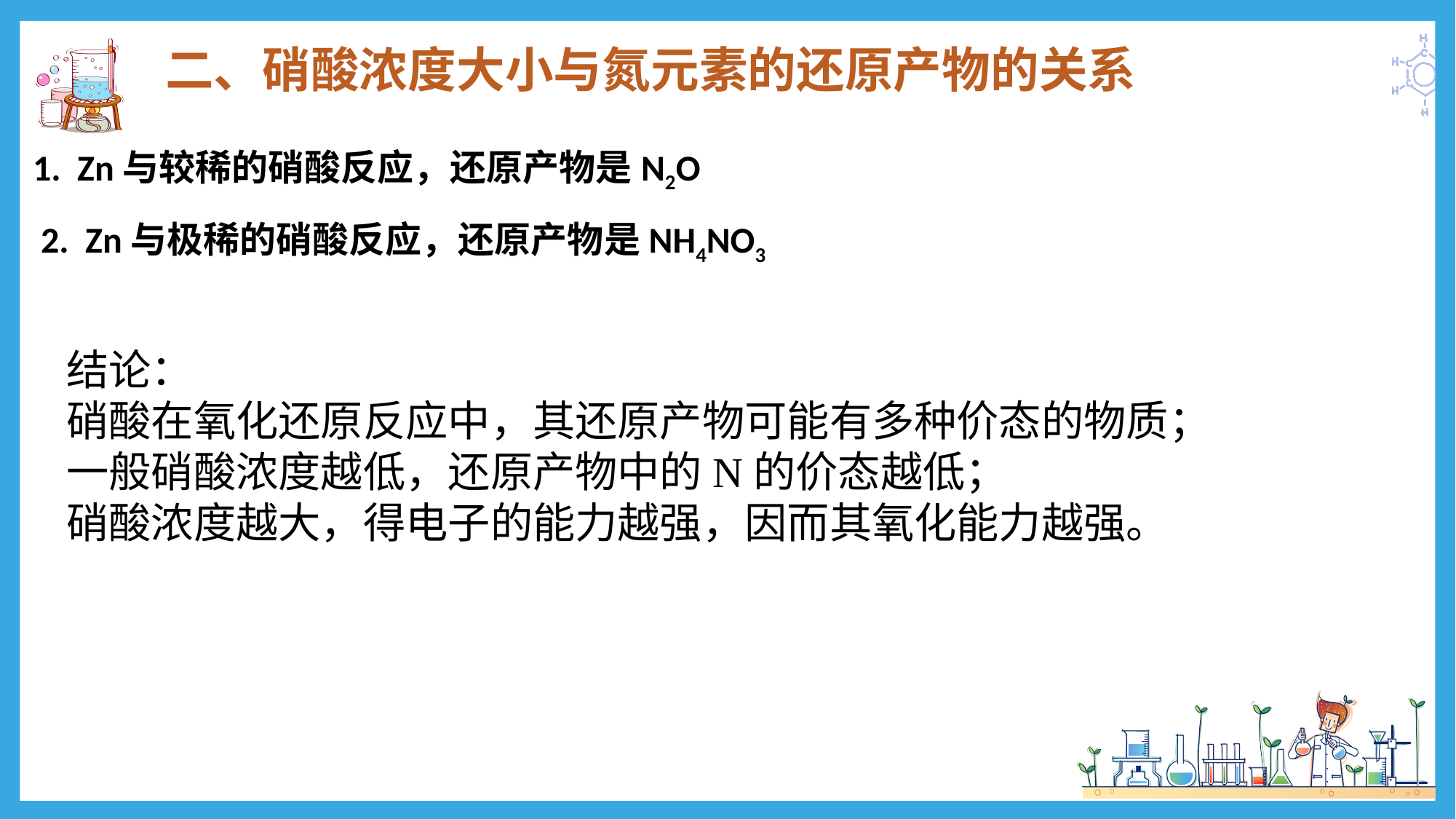

二、硝酸浓度大小与氮元素的还原产物的关系
1.  Zn与较稀的硝酸反应，还原产物是N2O
2.  Zn与极稀的硝酸反应，还原产物是NH4NO3
结论：
硝酸在氧化还原反应中，其还原产物可能有多种价态的物质；
一般硝酸浓度越低，还原产物中的N的价态越低；
硝酸浓度越大，得电子的能力越强，因而其氧化能力越强。